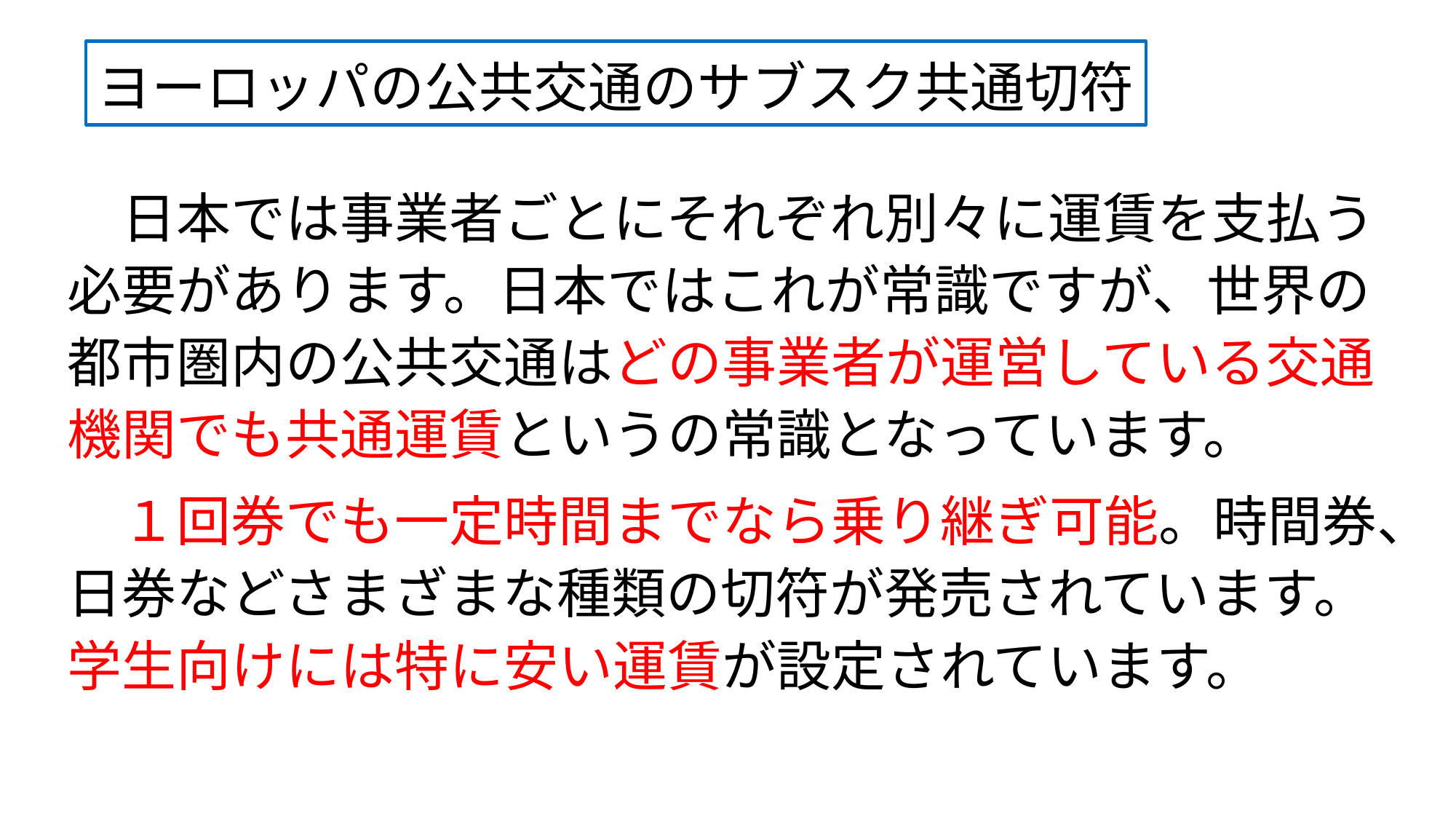

# ヨーロッパの公共交通のサブスク共通切符
　日本では事業者ごとにそれぞれ別々に運賃を支払う必要があります。日本ではこれが常識ですが、世界の都市圏内の公共交通はどの事業者が運営している交通機関でも共通運賃というの常識となっています。
　１回券でも一定時間までなら乗り継ぎ可能。時間券、日券などさまざまな種類の切符が発売されています。学生向けには特に安い運賃が設定されています。